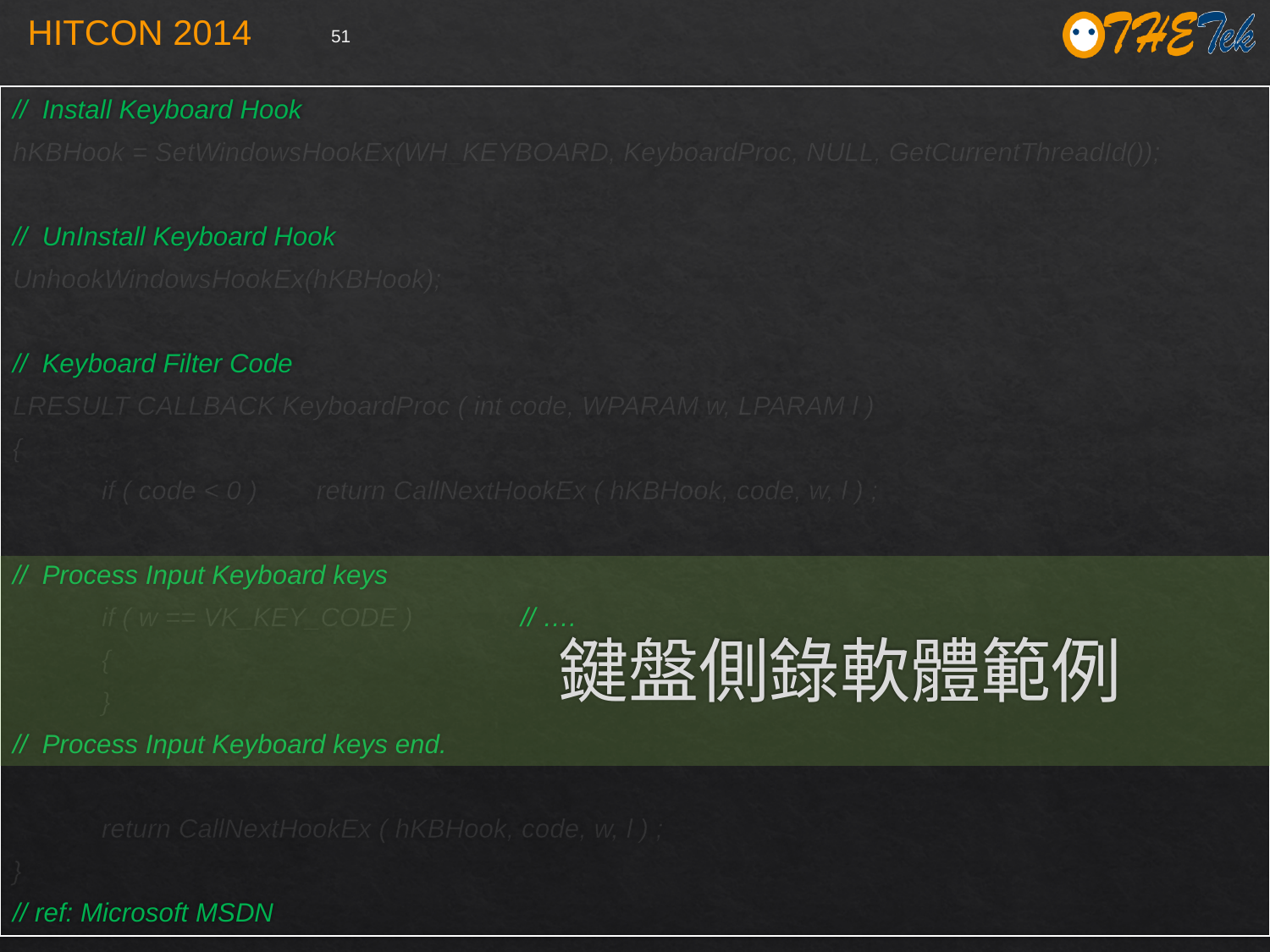

51
//  Install Keyboard Hook
hKBHook = SetWindowsHookEx(WH_KEYBOARD, KeyboardProc, NULL, GetCurrentThreadId());

//  UnInstall Keyboard Hook
UnhookWindowsHookEx(hKBHook);

//  Keyboard Filter Code
LRESULT CALLBACK KeyboardProc ( int code, WPARAM w, LPARAM l )
{
            if ( code < 0 )        return CallNextHookEx ( hKBHook, code, w, l ) ;

//  Process Input Keyboard keys
            if ( w == VK_KEY_CODE )	// ….
            {
            }
//  Process Input Keyboard keys end.

            return CallNextHookEx ( hKBHook, code, w, l ) ;
}
// ref: Microsoft MSDN

# 鍵盤側錄軟體範例